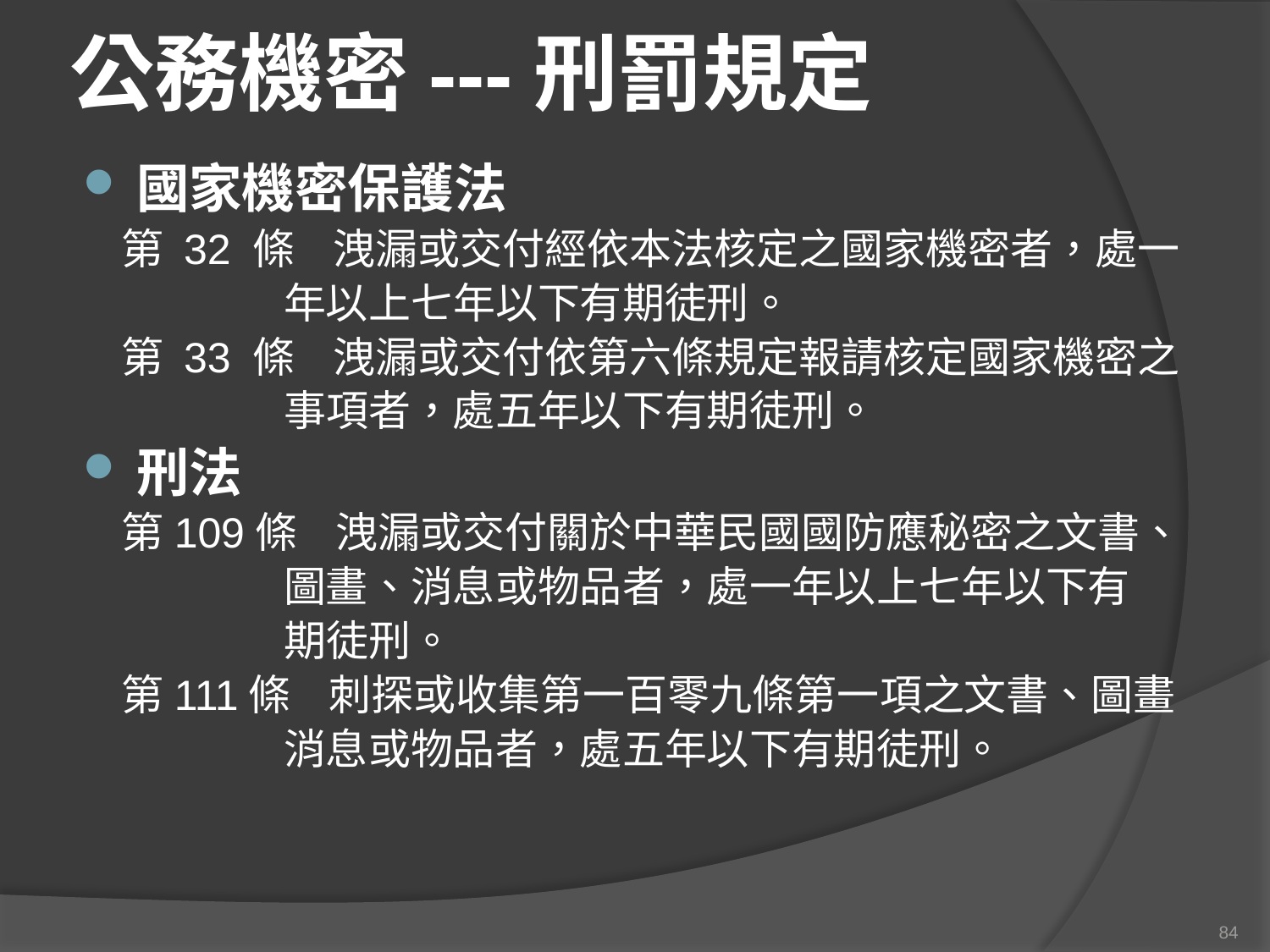

# 公務機密---刑罰規定
國家機密保護法
   第 32 條    洩漏或交付經依本法核定之國家機密者，處一
                    年以上七年以下有期徒刑。
   第 33 條    洩漏或交付依第六條規定報請核定國家機密之
                    事項者，處五年以下有期徒刑。
刑法
   第109條    洩漏或交付關於中華民國國防應秘密之文書、
                    圖畫、消息或物品者，處一年以上七年以下有
                    期徒刑。
   第111條    刺探或收集第一百零九條第一項之文書、圖畫
                    消息或物品者，處五年以下有期徒刑。

84